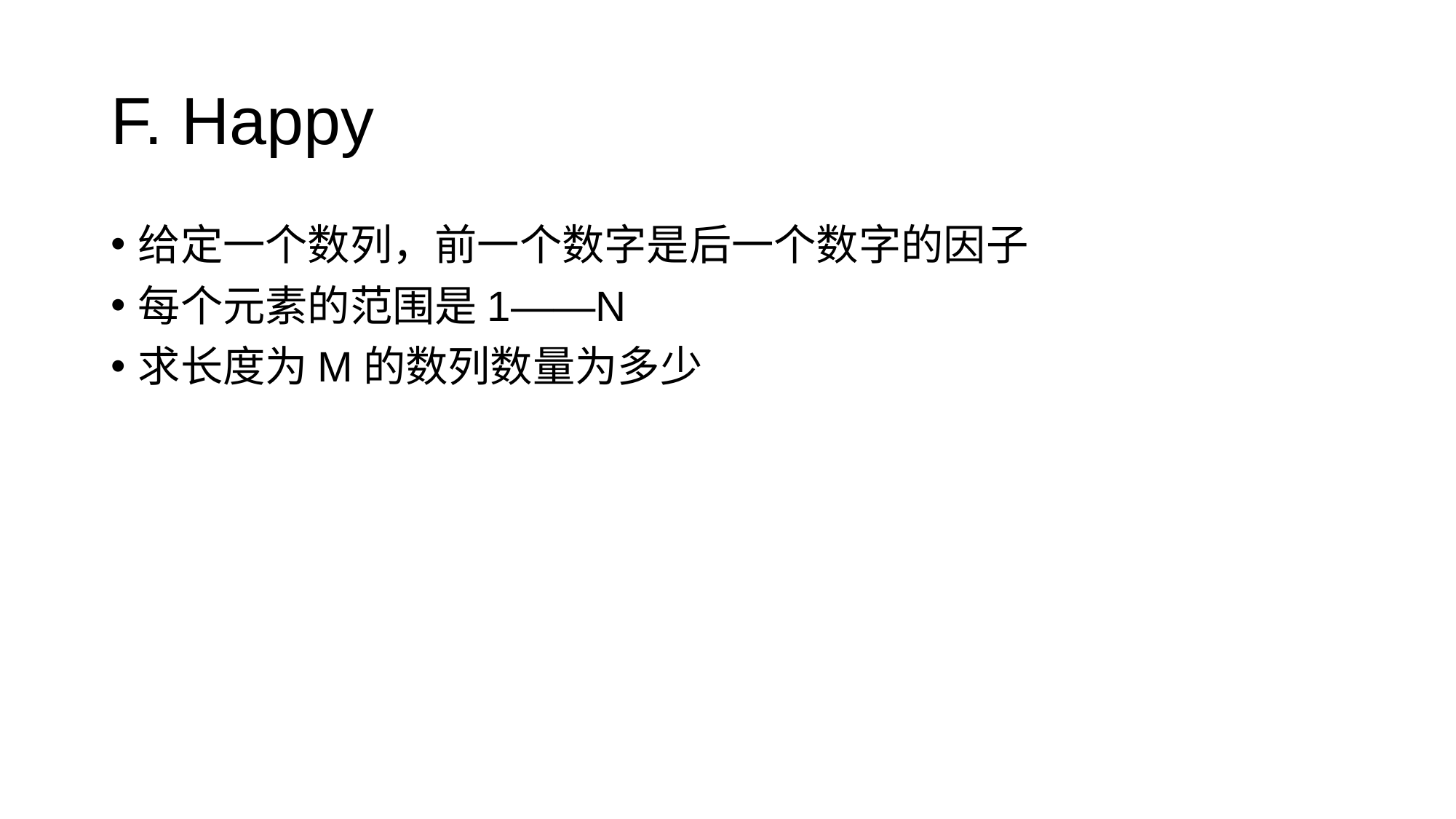

# F. Happy
给定一个数列，前一个数字是后一个数字的因子
每个元素的范围是1——N
求长度为M的数列数量为多少